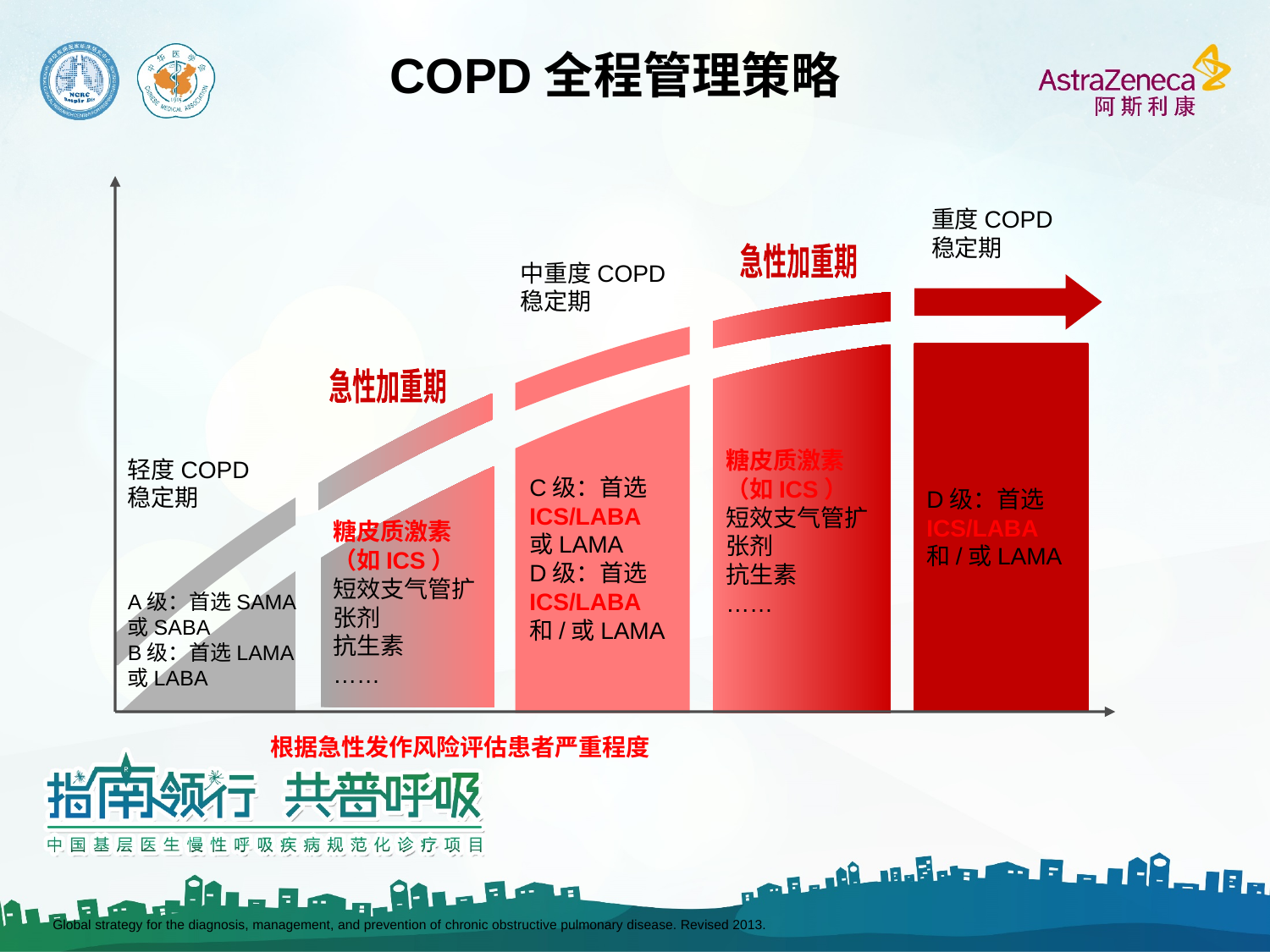

# COPD全程管理策略

重度COPD
稳定期
急性加重期
中重度COPD
稳定期

D级：首选
ICS/LABA
和/或LAMA

急性加重期

糖皮质激素（如ICS）
短效支气管扩张剂
抗生素
……
轻度COPD
稳定期
C级：首选ICS/LABA
或LAMA
D级：首选ICS/LABA
和/或LAMA

糖皮质激素（如ICS）
短效支气管扩张剂
抗生素
……

A级：首选SAMA或SABA
B级：首选LAMA或LABA

根据急性发作风险评估患者严重程度
Global strategy for the diagnosis, management, and prevention of chronic obstructive pulmonary disease. Revised 2013.